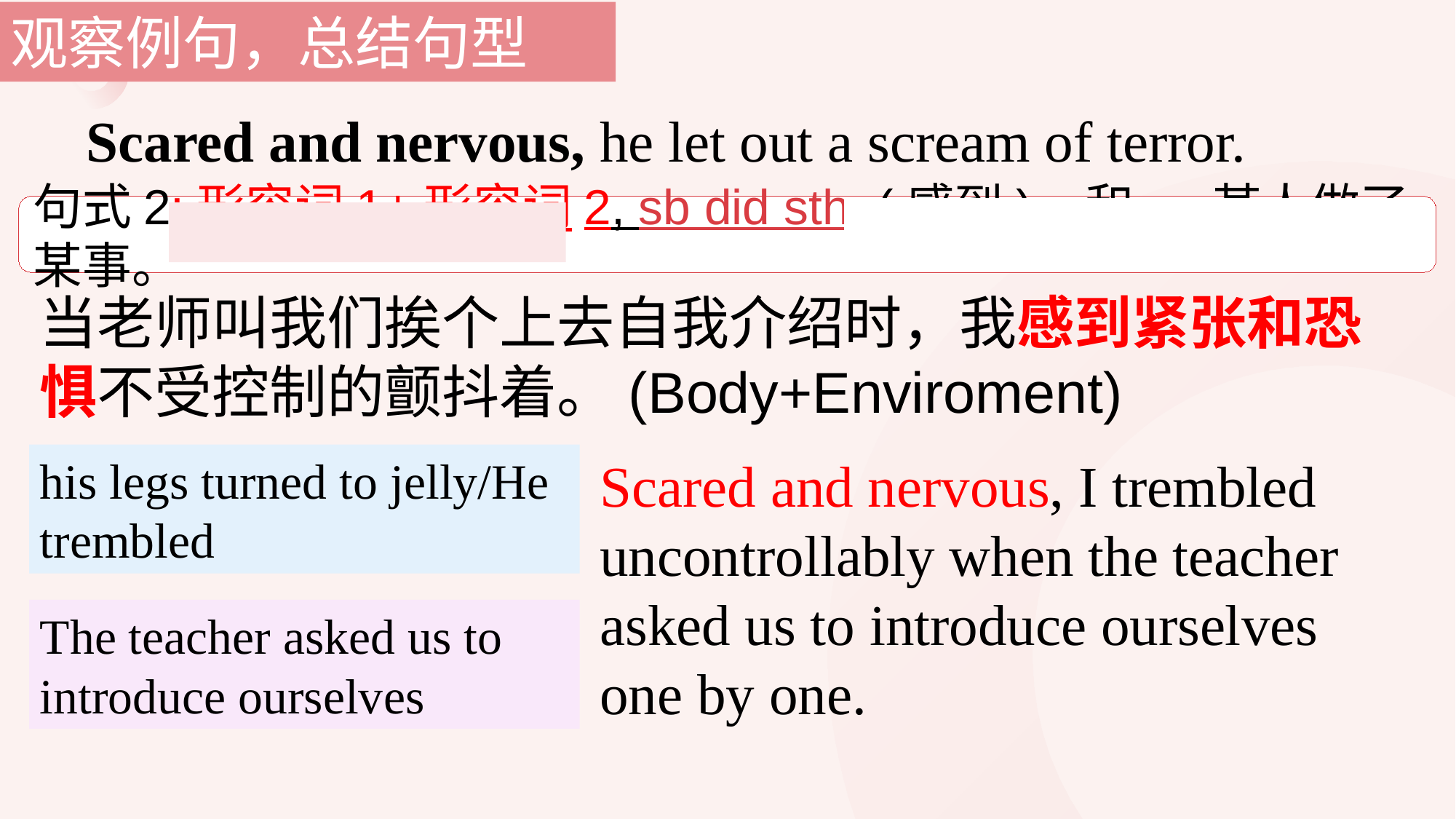

观察例句，总结句型
Scared and nervous, he let out a scream of terror.
句式2:形容词1+形容词2, sb did sth. (感到)...和...,某人做了某事。

当老师叫我们挨个上去自我介绍时，我感到紧张和恐惧不受控制的颤抖着。(Body+Enviroment)
his legs turned to jelly/He trembled
Scared and nervous, I trembled uncontrollably when the teacher asked us to introduce ourselves one by one.
The teacher asked us to introduce ourselves